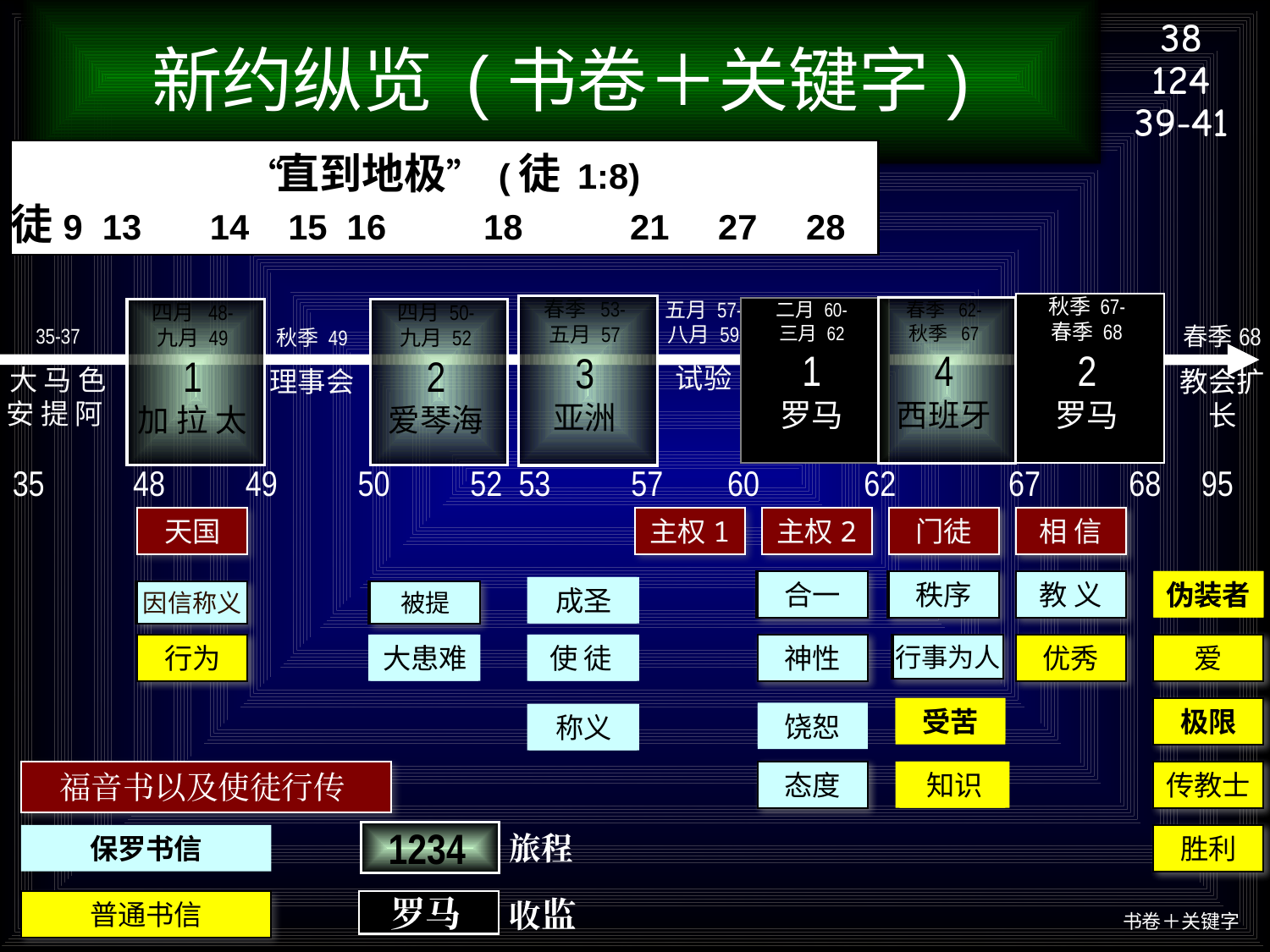

38
124
39-41
新约纵览 (书卷＋关键字)
“直到地极” (徒 1:8)
徒9  13       14    15  16          18           21     27     28
秋季 67-
春季 68
2
罗马

春季  53-
五月 57
3
亚洲

二月 60-
三月 62
1
罗马

春季  62-
秋季  67
4
西班牙

四月  48-
九月 49
1
加 拉 太

四月 50-
九月 52
2
爱琴海

五月 57-
八月 59
试验
春季68
教会扩长
35-37
大 马 色
安 提 阿
秋季 49
理事会

35           48          49          50          52  53          57        60             62              67           68     95
马太
天国
路加
主权1
使徒行传
主权2
马可
门徒
约翰
相 信
以弗所
合一
提前
秩序
提后
教 义
犹大
伪装者
歌前
成圣
加拉太
帖前
因信称义
被提
雅各
行为
帖后
大患难
歌后
使 徒
歌罗西
神性
提多
行事为人
希伯来
优秀
约 1
爱

彼  前
受苦
约 2
极限
饶恕
罗马
称义
腓利门
福音书以及使徒行传
腓利比
态度
彼后
知识
约 3
传教士
1234
保罗书信
启示录
胜利
旅程
罗马
普通书信
收监
书卷＋关键字